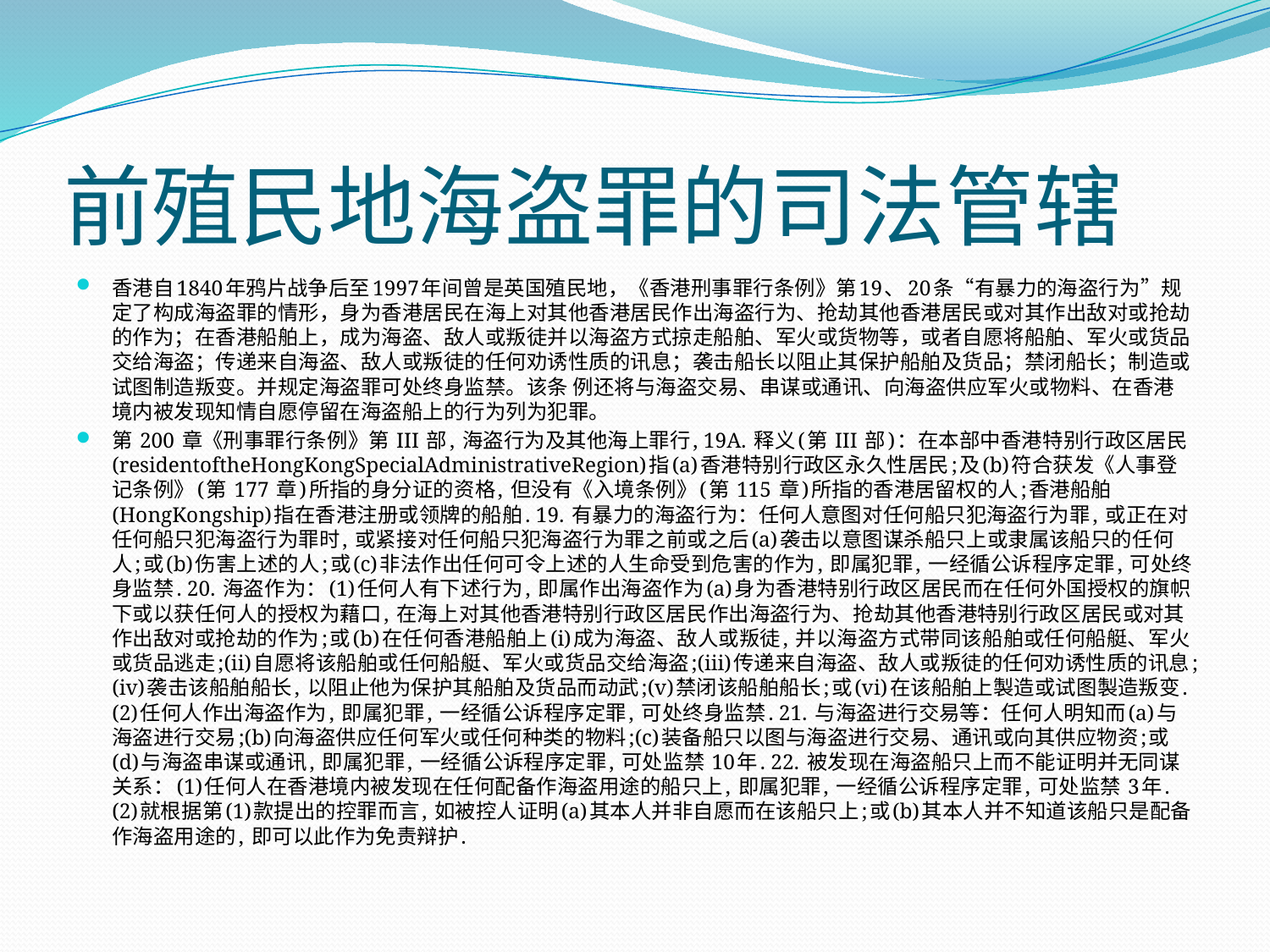

# 前殖民地海盗罪的司法管辖
香港自1840年鸦片战争后至1997年间曾是英国殖民地，《香港刑事罪行条例》第19、20条“有暴力的海盗行为”规定了构成海盗罪的情形，身为香港居民在海上对其他香港居民作出海盗行为、抢劫其他香港居民或对其作出敌对或抢劫的作为；在香港船舶上，成为海盗、敌人或叛徒并以海盗方式掠走船舶、军火或货物等，或者自愿将船舶、军火或货品交给海盗；传递来自海盗、敌人或叛徒的任何劝诱性质的讯息；袭击船长以阻止其保护船舶及货品；禁闭船长；制造或试图制造叛变。并规定海盗罪可处终身监禁。该条 例还将与海盗交易、串谋或通讯、向海盗供应军火或物料、在香港境内被发现知情自愿停留在海盗船上的行为列为犯罪。
第 200 章《刑事罪行条例》第 III 部, 海盗行为及其他海上罪行, 19A. 释义(第 III 部)：在本部中香港特别行政区居民 (residentoftheHongKongSpecialAdministrativeRegion)指(a)香港特别行政区永久性居民;及(b)符合获发《人事登记条例》(第 177 章)所指的身分证的资格, 但没有《入境条例》(第 115 章)所指的香港居留权的人;香港船舶 (HongKongship)指在香港注册或领牌的船舶. 19. 有暴力的海盗行为：任何人意图对任何船只犯海盗行为罪, 或正在对任何船只犯海盗行为罪时, 或紧接对任何船只犯海盗行为罪之前或之后(a)袭击以意图谋杀船只上或隶属该船只的任何人;或(b)伤害上述的人;或(c)非法作出任何可令上述的人生命受到危害的作为, 即属犯罪, 一经循公诉程序定罪, 可处终身监禁. 20. 海盗作为：(1)任何人有下述行为, 即属作出海盗作为(a)身为香港特别行政区居民而在任何外国授权的旗帜下或以获任何人的授权为藉口, 在海上对其他香港特别行政区居民作出海盗行为、抢劫其他香港特别行政区居民或对其作出敌对或抢劫的作为;或(b)在任何香港船舶上(i)成为海盗、敌人或叛徒, 并以海盗方式带同该船舶或任何船艇、军火或货品逃走;(ii)自愿将该船舶或任何船艇、军火或货品交给海盗;(iii)传递来自海盗、敌人或叛徒的任何劝诱性质的讯息;(iv)袭击该船舶船长, 以阻止他为保护其船舶及货品而动武;(v)禁闭该船舶船长;或(vi)在该船舶上製造或试图製造叛变. (2)任何人作出海盗作为, 即属犯罪, 一经循公诉程序定罪, 可处终身监禁. 21. 与海盗进行交易等：任何人明知而(a)与海盗进行交易;(b)向海盗供应任何军火或任何种类的物料;(c)装备船只以图与海盗进行交易、通讯或向其供应物资;或(d)与海盗串谋或通讯, 即属犯罪, 一经循公诉程序定罪, 可处监禁 10年. 22. 被发现在海盗船只上而不能证明并无同谋关系：(1)任何人在香港境内被发现在任何配备作海盗用途的船只上, 即属犯罪, 一经循公诉程序定罪, 可处监禁 3年. (2)就根据第(1)款提出的控罪而言, 如被控人证明(a)其本人并非自愿而在该船只上;或(b)其本人并不知道该船只是配备作海盗用途的, 即可以此作为免责辩护.